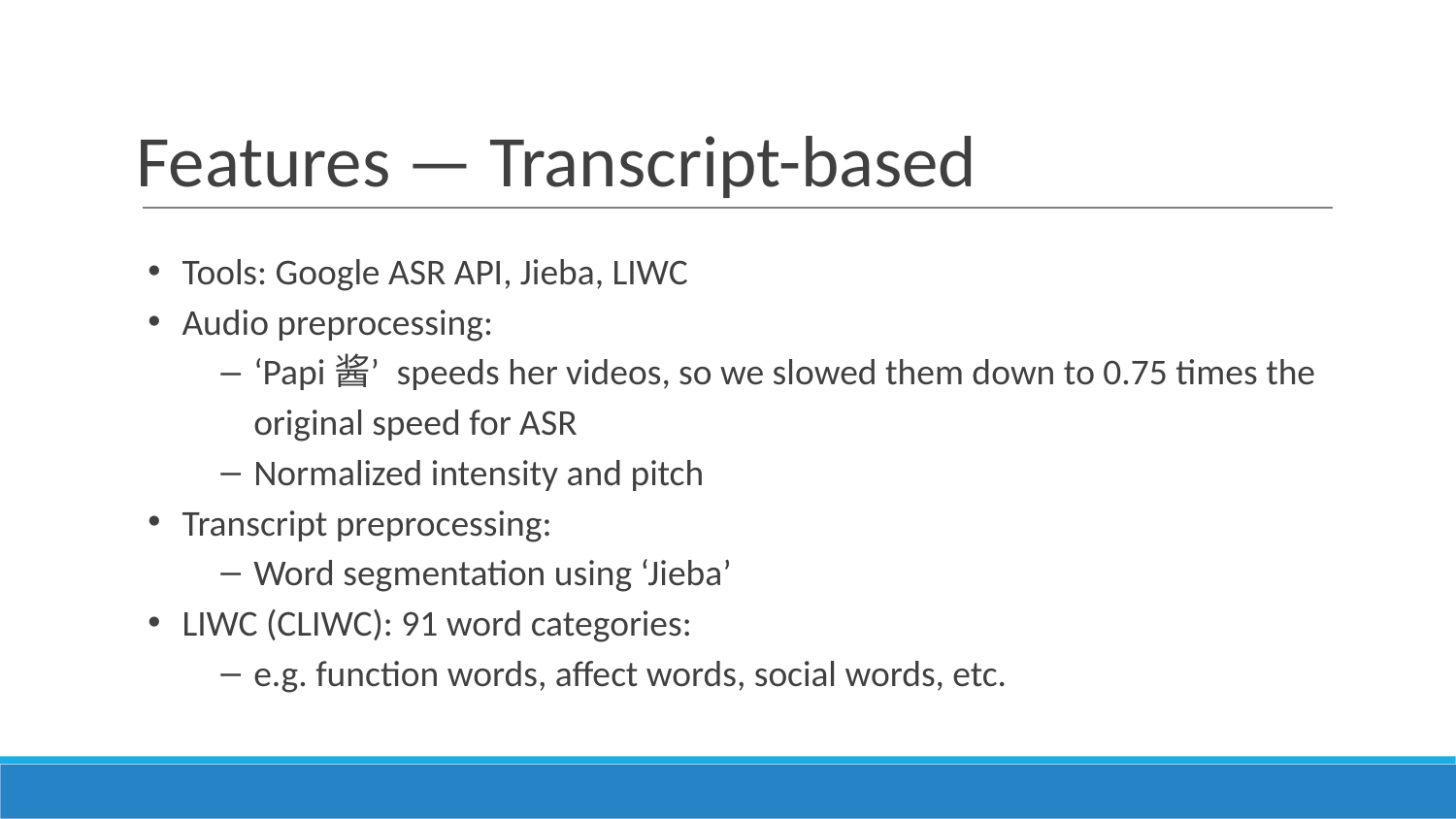

# Features — Transcript-based
Tools: Google ASR API, Jieba, LIWC
Audio preprocessing:
‘Papi酱’ speeds her videos, so we slowed them down to 0.75 times the original speed for ASR
Normalized intensity and pitch
Transcript preprocessing:
Word segmentation using ‘Jieba’
LIWC (CLIWC): 91 word categories:
e.g. function words, affect words, social words, etc.